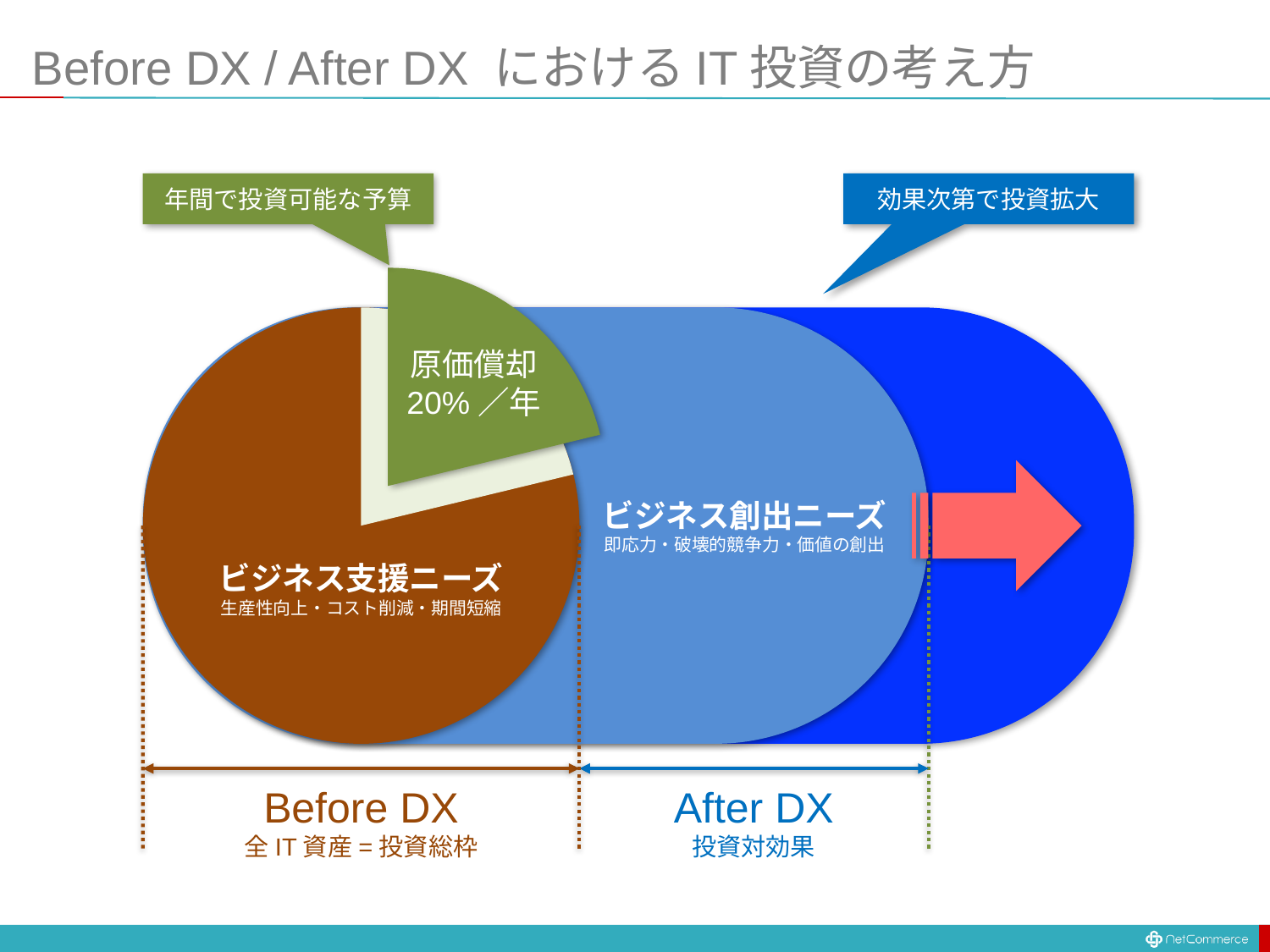

# Before DX / After DX におけるIT投資の考え方
年間で投資可能な予算
効果次第で投資拡大

ビジネス創出ニーズ
即応力・破壊的競争力・価値の創出
After DX
投資対効果

原価償却
20%／年

ビジネス支援ニーズ
生産性向上・コスト削減・期間短縮
Before DX
全IT資産=投資総枠